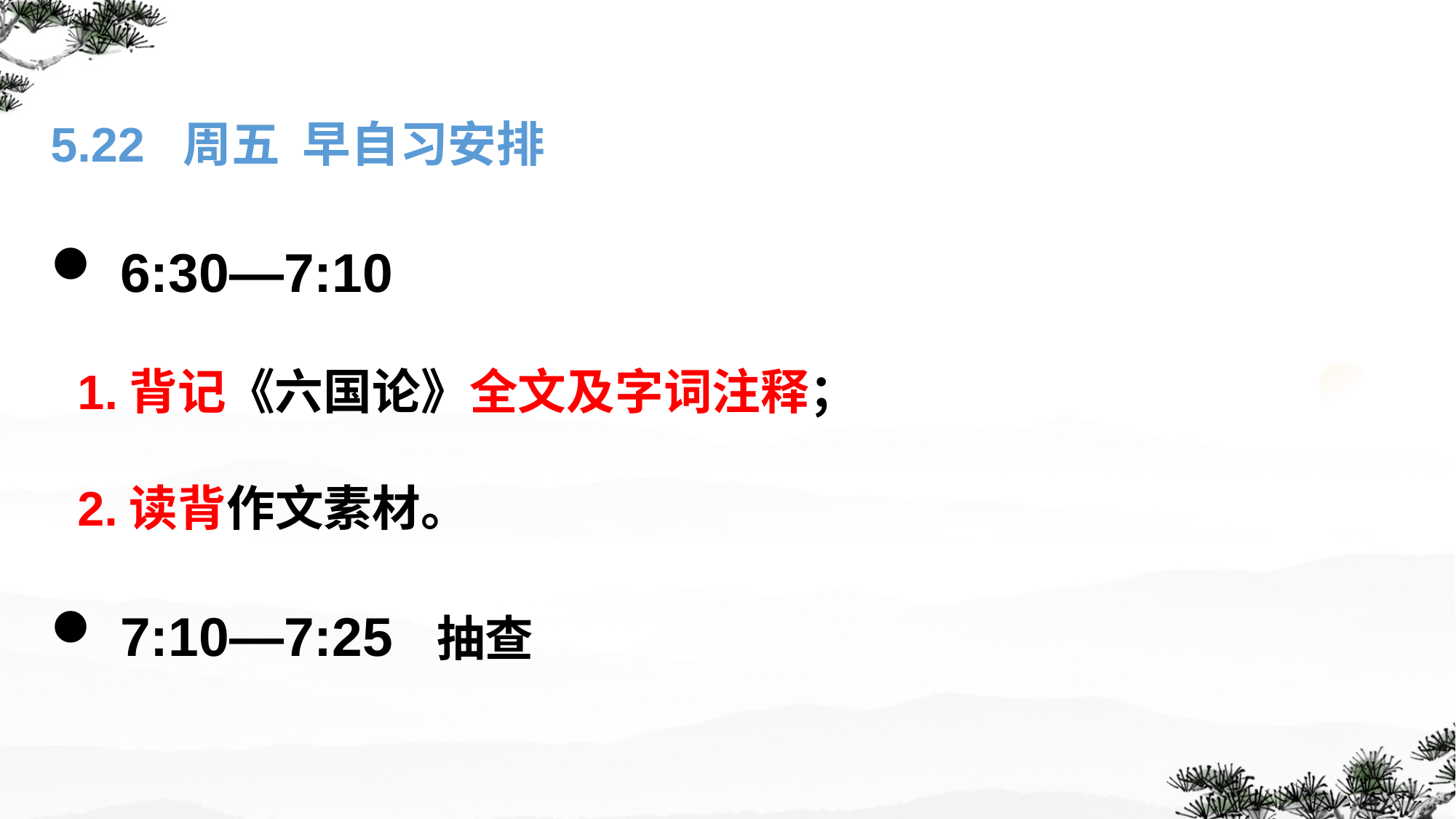

5.22  周五  早自习安排
 6:30—7:10
  1.背记《六国论》全文及字词注释；
  2.读背作文素材。
 7:10—7:25  抽查